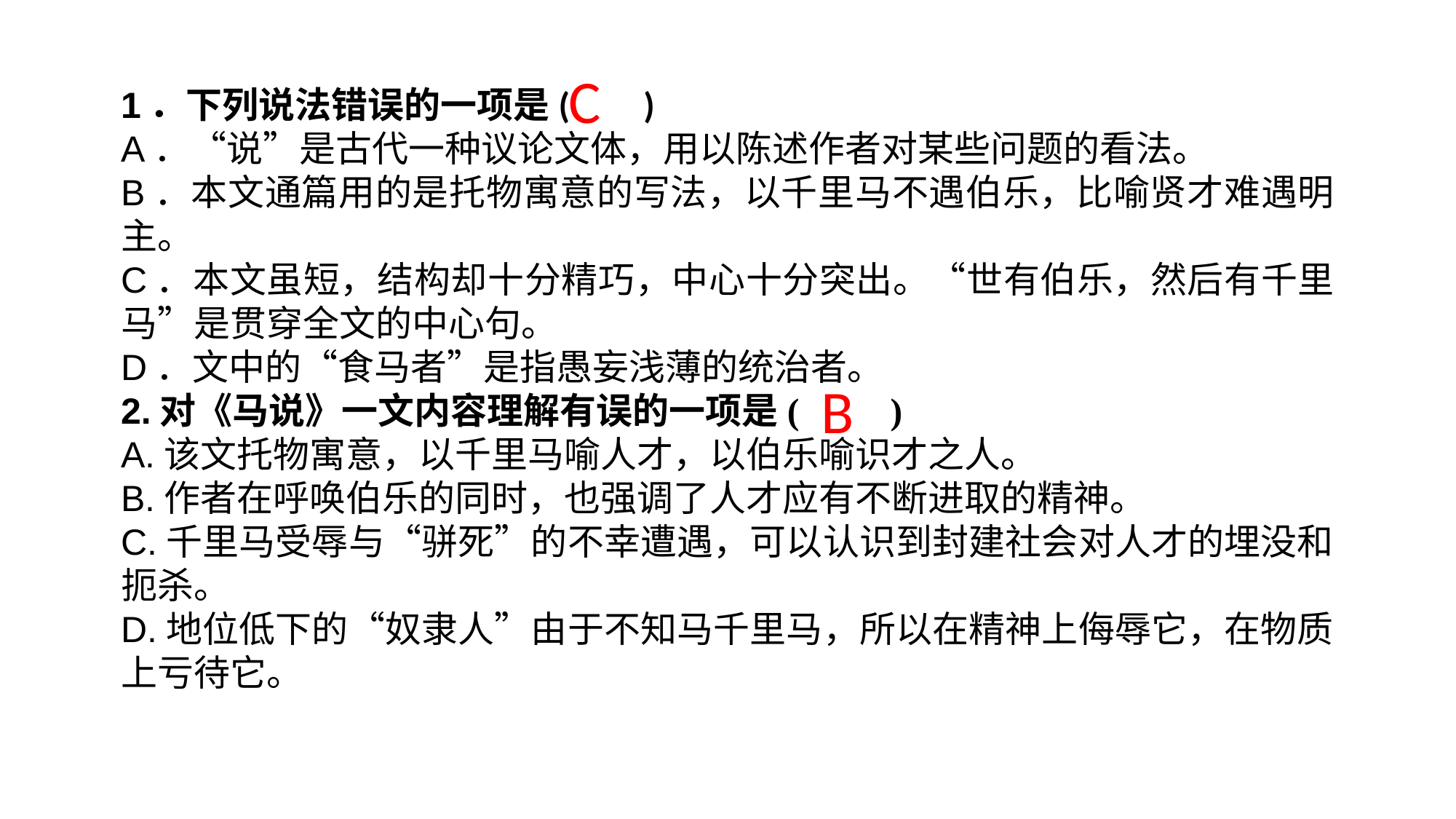

C
1．下列说法错误的一项是(         )
A．“说”是古代一种议论文体，用以陈述作者对某些问题的看法。
B．本文通篇用的是托物寓意的写法，以千里马不遇伯乐，比喻贤才难遇明主。
C．本文虽短，结构却十分精巧，中心十分突出。“世有伯乐，然后有千里马”是贯穿全文的中心句。
D．文中的“食马者”是指愚妄浅薄的统治者。
2.对《马说》一文内容理解有误的一项是(          )
A.该文托物寓意，以千里马喻人才，以伯乐喻识才之人。
B.作者在呼唤伯乐的同时，也强调了人才应有不断进取的精神。
C.千里马受辱与“骈死”的不幸遭遇，可以认识到封建社会对人才的埋没和扼杀。
D.地位低下的“奴隶人”由于不知马千里马，所以在精神上侮辱它，在物质上亏待它。
B